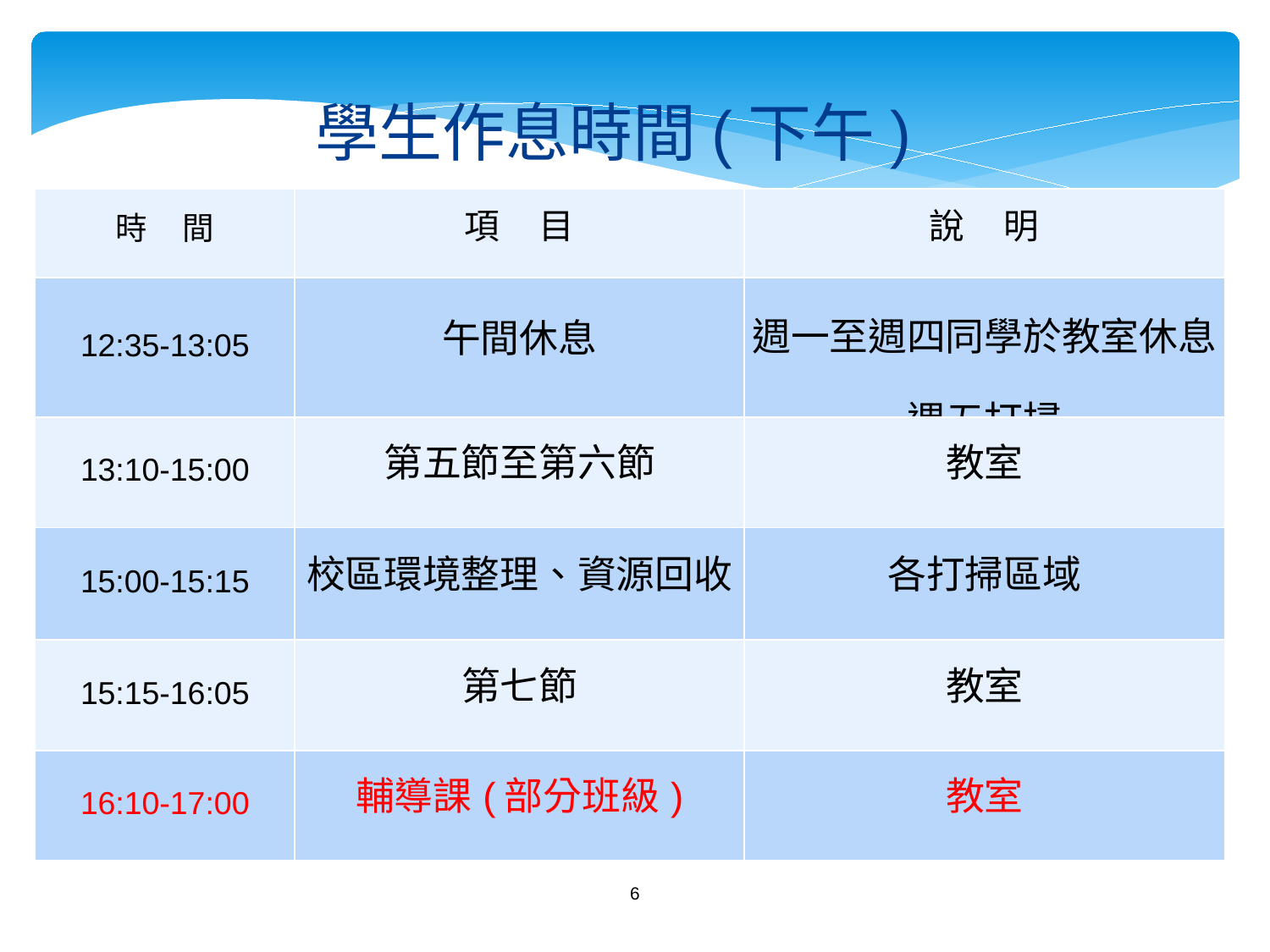

學生作息時間(下午)
| 時 間 | 項 目 | 說 明 |
| --- | --- | --- |
| 12:35-13:05 | 午間休息 | 週一至週四同學於教室休息 週五打掃 |
| 13:10-15:00 | 第五節至第六節 | 教室 |
| 15:00-15:15 | 校區環境整理、資源回收 | 各打掃區域 |
| 15:15-16:05 | 第七節 | 教室 |
| 16:10-17:00 | 輔導課(部分班級) | 教室 |
6